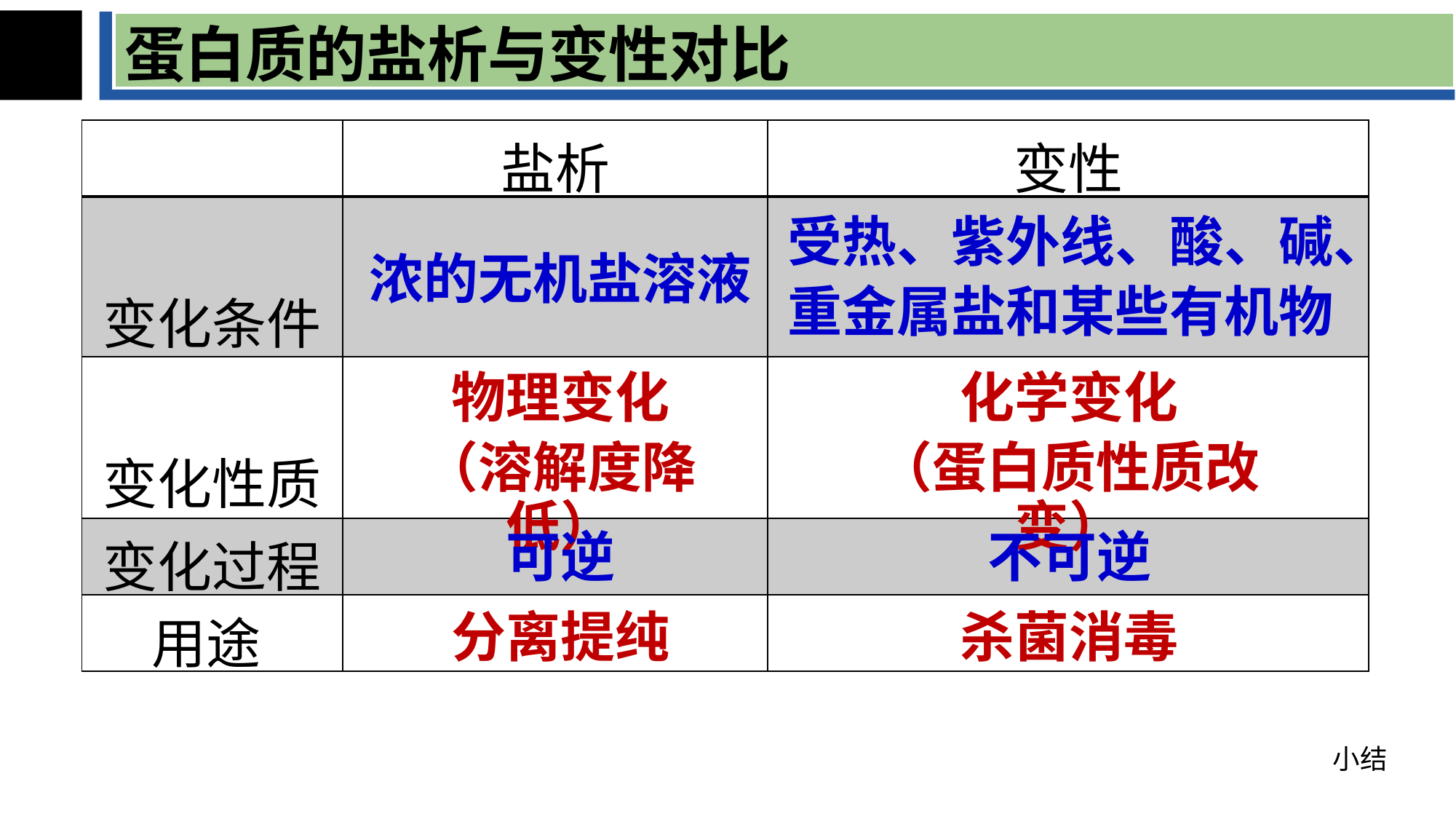

蛋白质的盐析与变性对比

|  | 盐析 | 变性 |
| --- | --- | --- |
| 变化条件 |  |  |
| 变化性质 |  |  |
| 变化过程 |  |  |
| 用途 |  |  |
受热、紫外线、酸、碱、
重金属盐和某些有机物
浓的无机盐溶液
物理变化
（溶解度降低）
化学变化
（蛋白质性质改变）
可逆
不可逆
分离提纯
杀菌消毒
小结